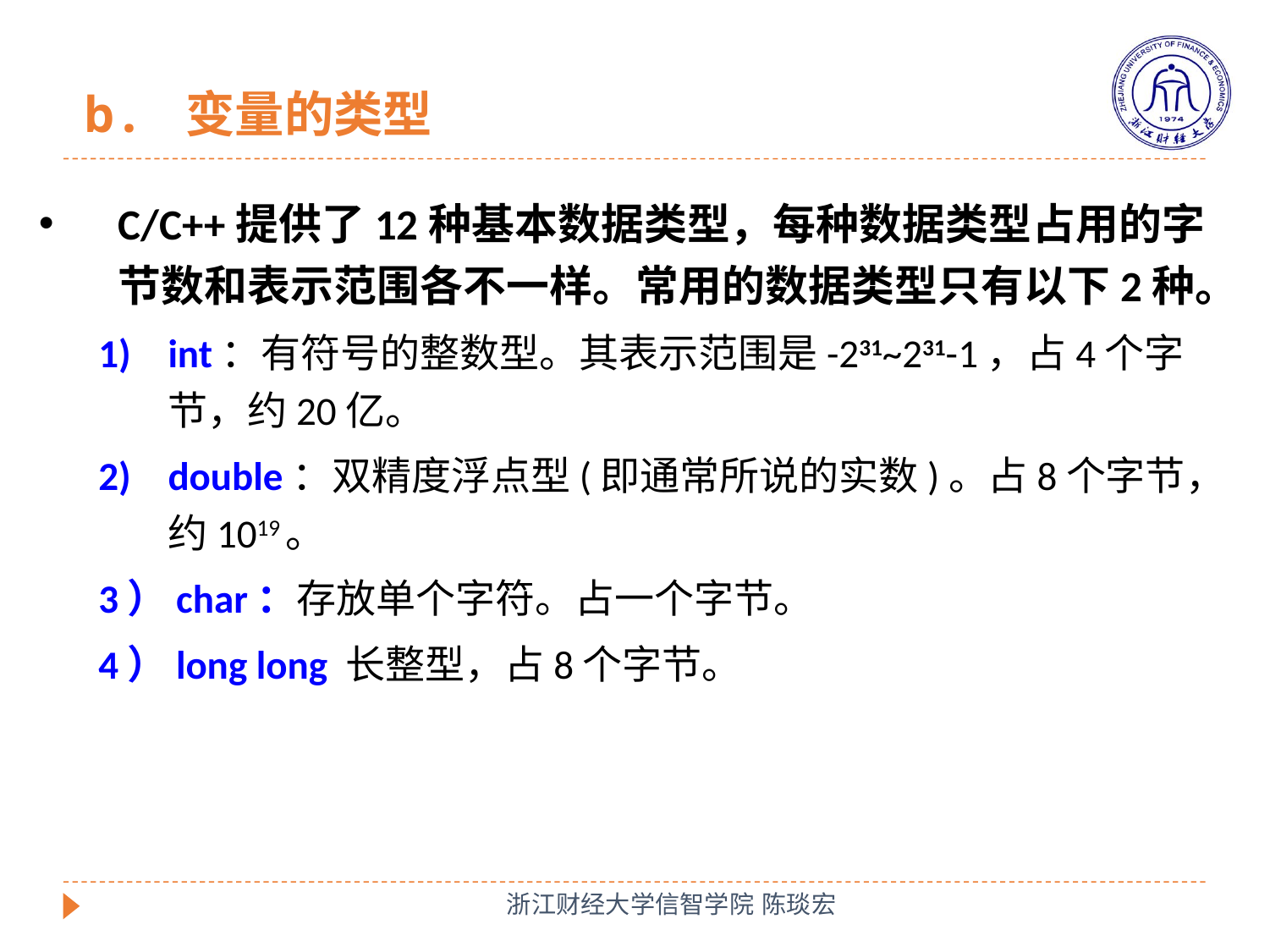

# b. 变量的类型
C/C++提供了12种基本数据类型，每种数据类型占用的字节数和表示范围各不一样。常用的数据类型只有以下2种。
int：有符号的整数型。其表示范围是-231~231-1，占4个字节，约20亿。
double：双精度浮点型(即通常所说的实数)。占8个字节，约1019。
3）char：存放单个字符。占一个字节。
4）long long 长整型，占8个字节。
浙江财经大学信智学院 陈琰宏
35